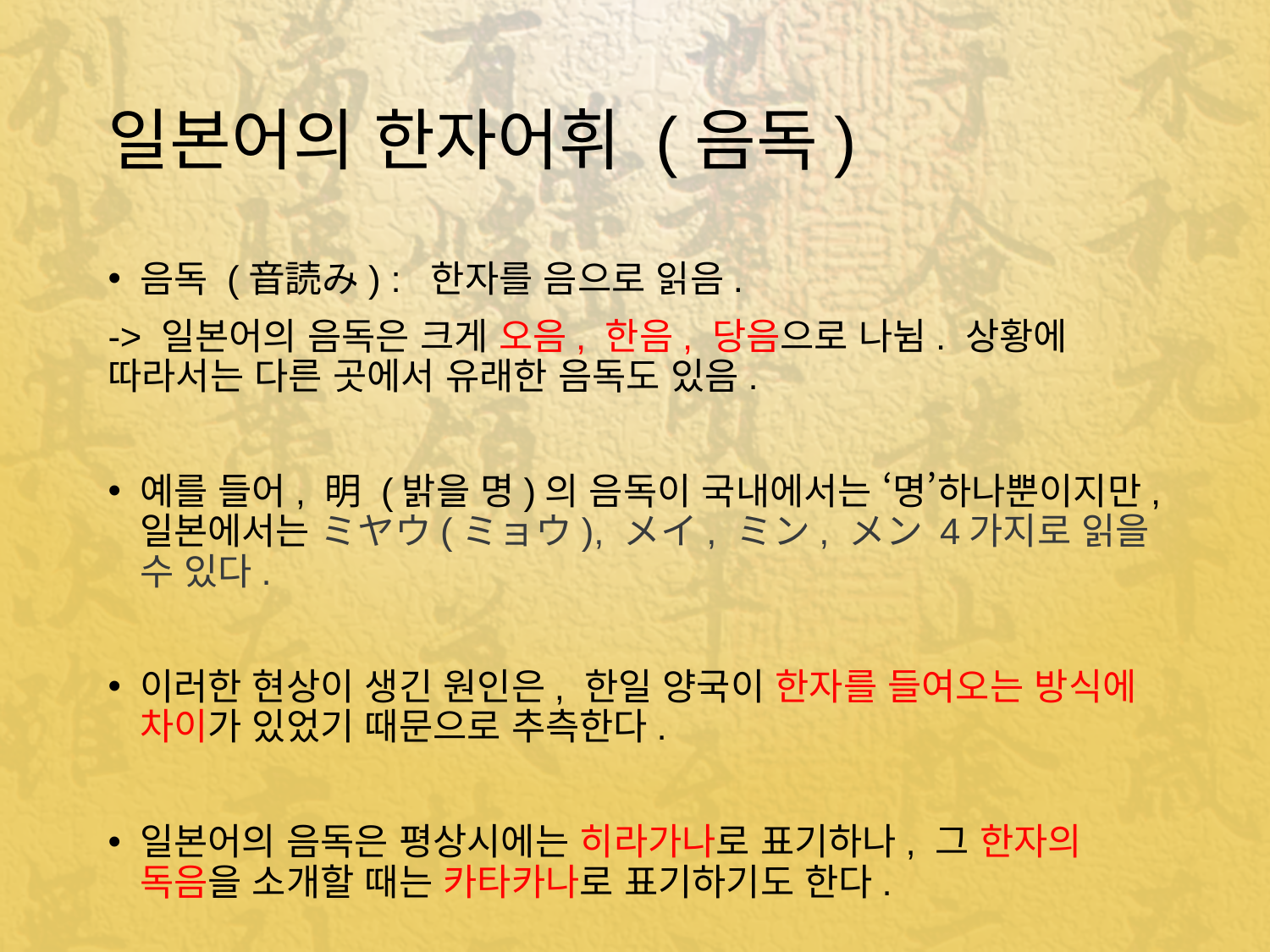

# 일본어의 한자어휘 (음독)
음독 (音読み) :  한자를 음으로 읽음.
-> 일본어의 음독은 크게 오음, 한음, 당음으로 나뉨. 상황에 따라서는 다른 곳에서 유래한 음독도 있음.

예를 들어, 明 (밝을 명)의 음독이 국내에서는 ‘명’하나뿐이지만, 일본에서는 ミヤウ(ミョウ), メイ, ミン, メン 4가지로 읽을 수 있다.

이러한 현상이 생긴 원인은, 한일 양국이 한자를 들여오는 방식에 차이가 있었기 때문으로 추측한다.

일본어의 음독은 평상시에는 히라가나로 표기하나, 그 한자의 독음을 소개할 때는 카타카나로 표기하기도 한다.